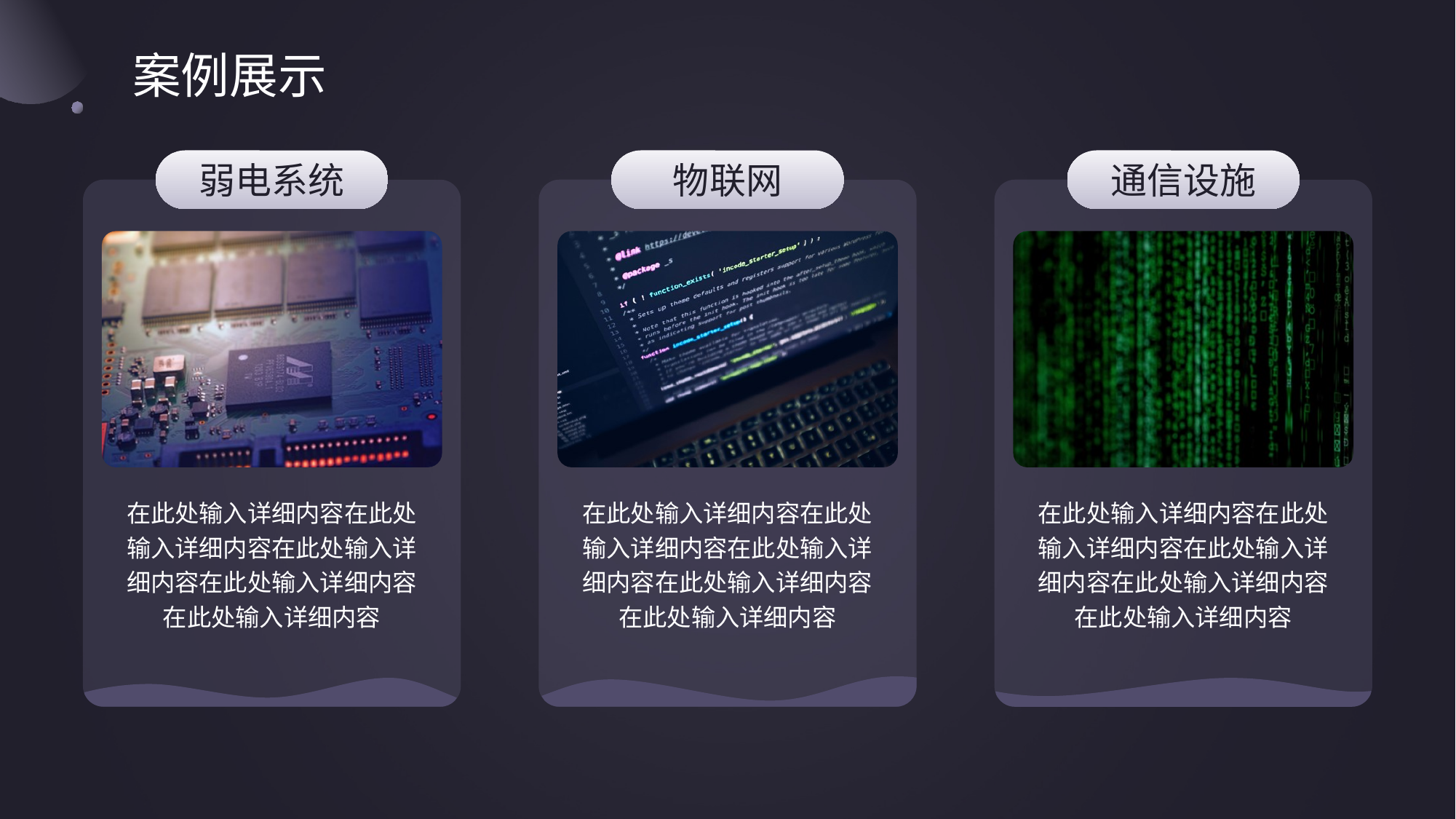

# 案例展示

弱电系统
物联网
通信设施

在此处输入详细内容在此处输入详细内容在此处输入详细内容在此处输入详细内容在此处输入详细内容
在此处输入详细内容在此处输入详细内容在此处输入详细内容在此处输入详细内容在此处输入详细内容
在此处输入详细内容在此处输入详细内容在此处输入详细内容在此处输入详细内容在此处输入详细内容